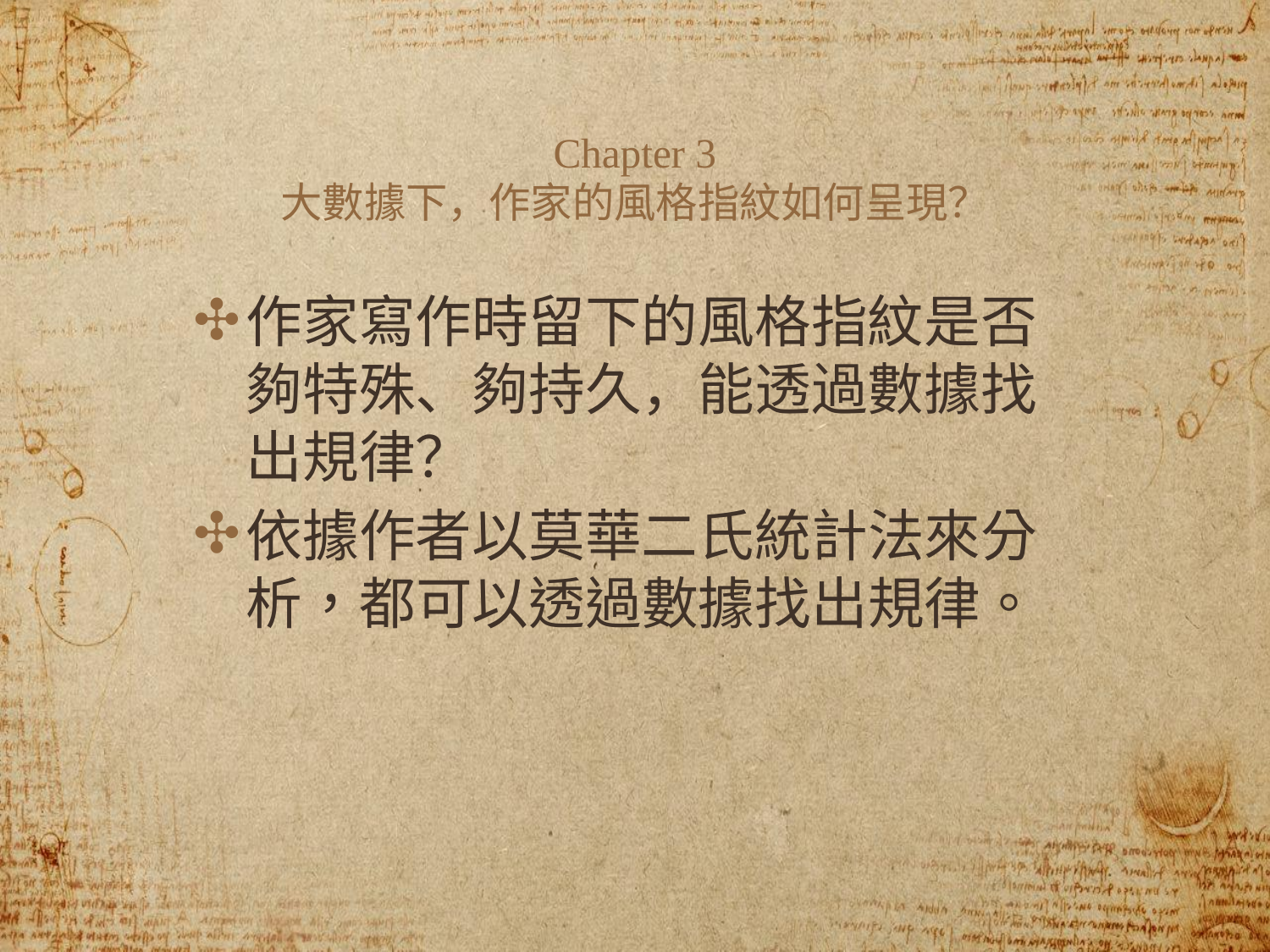

# Chapter 3
大數據下，作家的風格指紋如何呈現？
作家寫作時留下的風格指紋是否夠特殊、夠持久，能透過數據找出規律？
依據作者以莫華二氏統計法來分析，都可以透過數據找出規律。